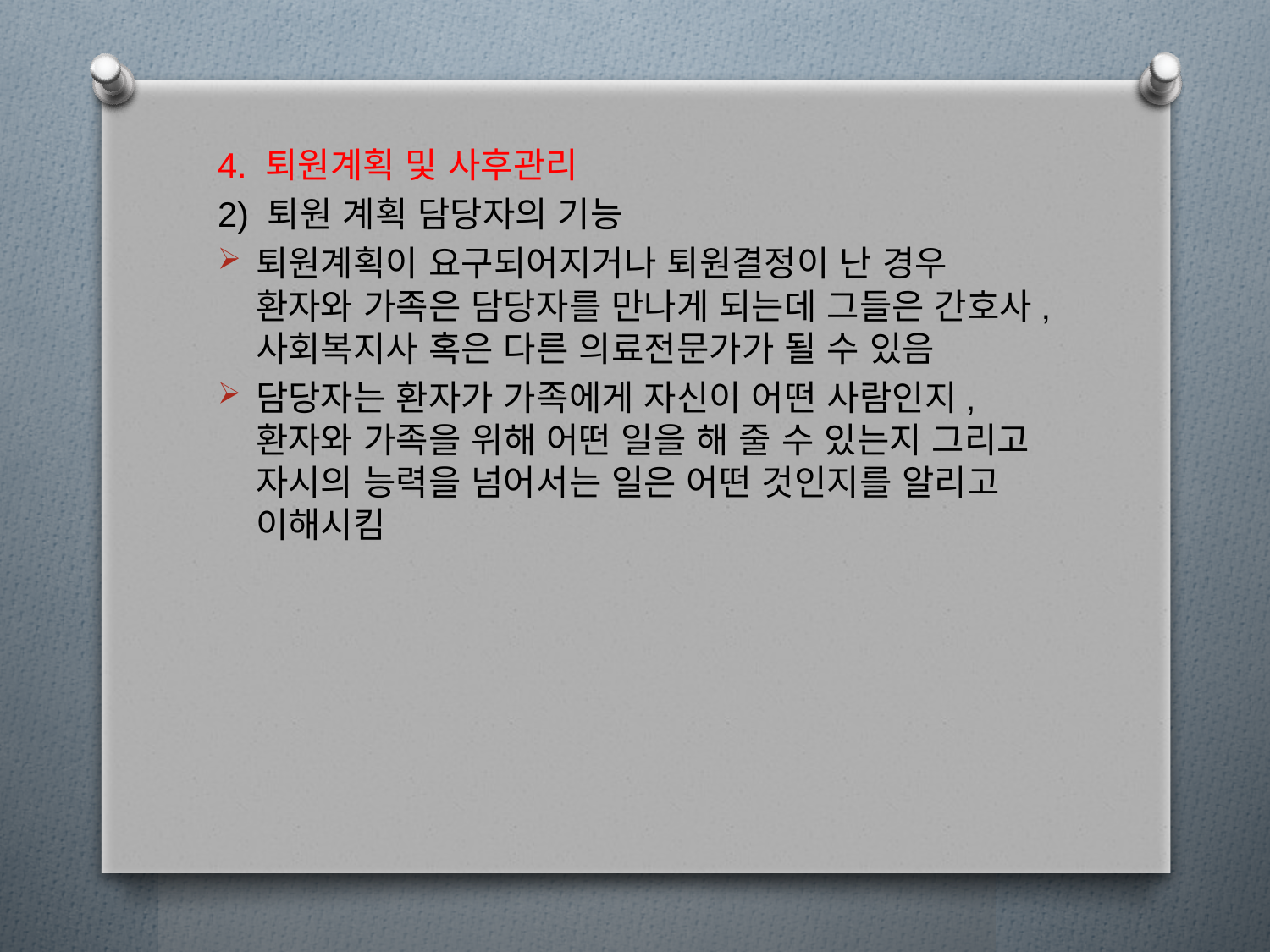

4. 퇴원계획 및 사후관리
2) 퇴원 계획 담당자의 기능
퇴원계획이 요구되어지거나 퇴원결정이 난 경우 환자와 가족은 담당자를 만나게 되는데 그들은 간호사, 사회복지사 혹은 다른 의료전문가가 될 수 있음
담당자는 환자가 가족에게 자신이 어떤 사람인지, 환자와 가족을 위해 어떤 일을 해 줄 수 있는지 그리고 자시의 능력을 넘어서는 일은 어떤 것인지를 알리고 이해시킴